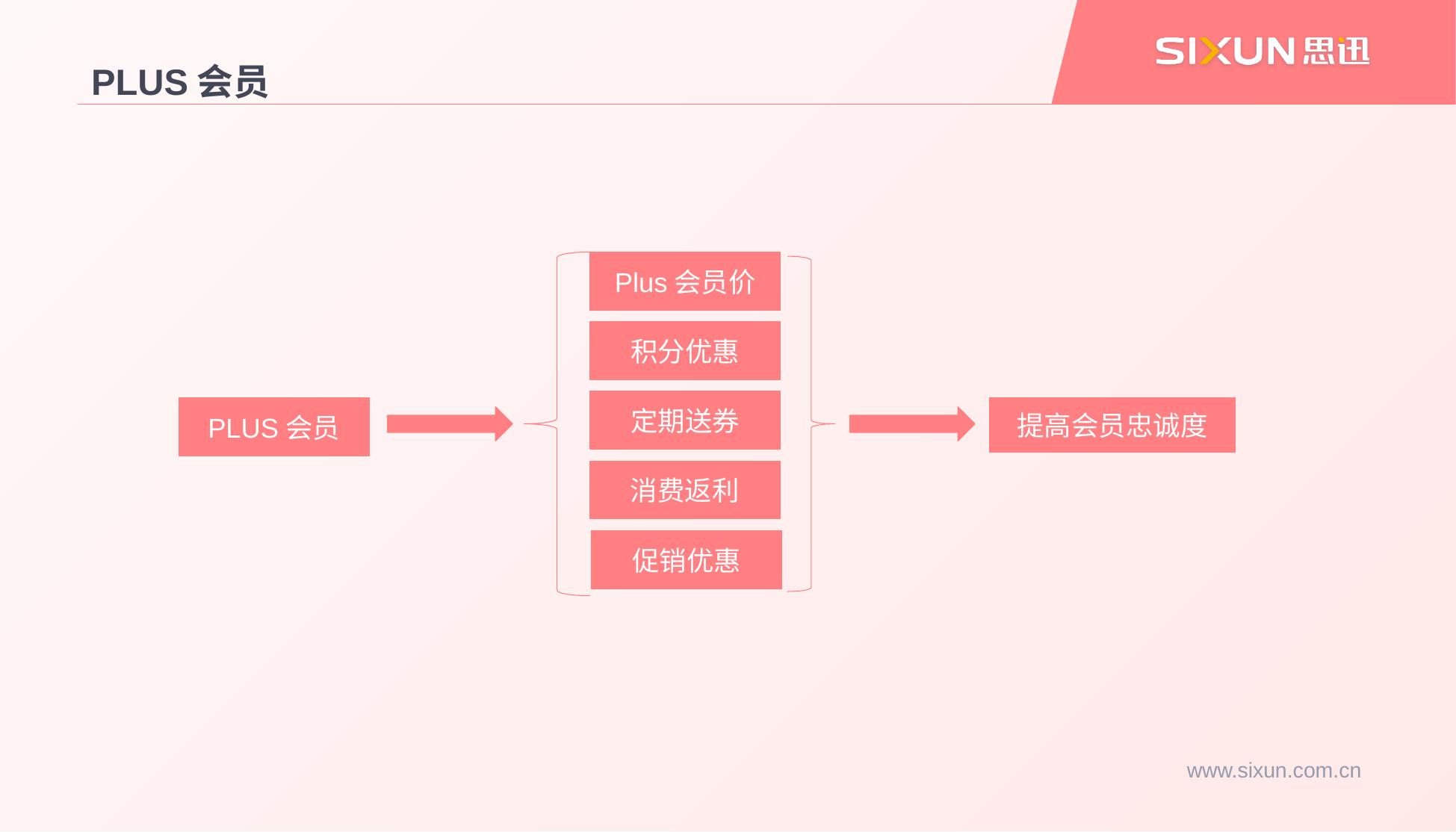

PLUS会员

Plus会员价

积分优惠
定期送券
PLUS会员
提高会员忠诚度

消费返利
促销优惠